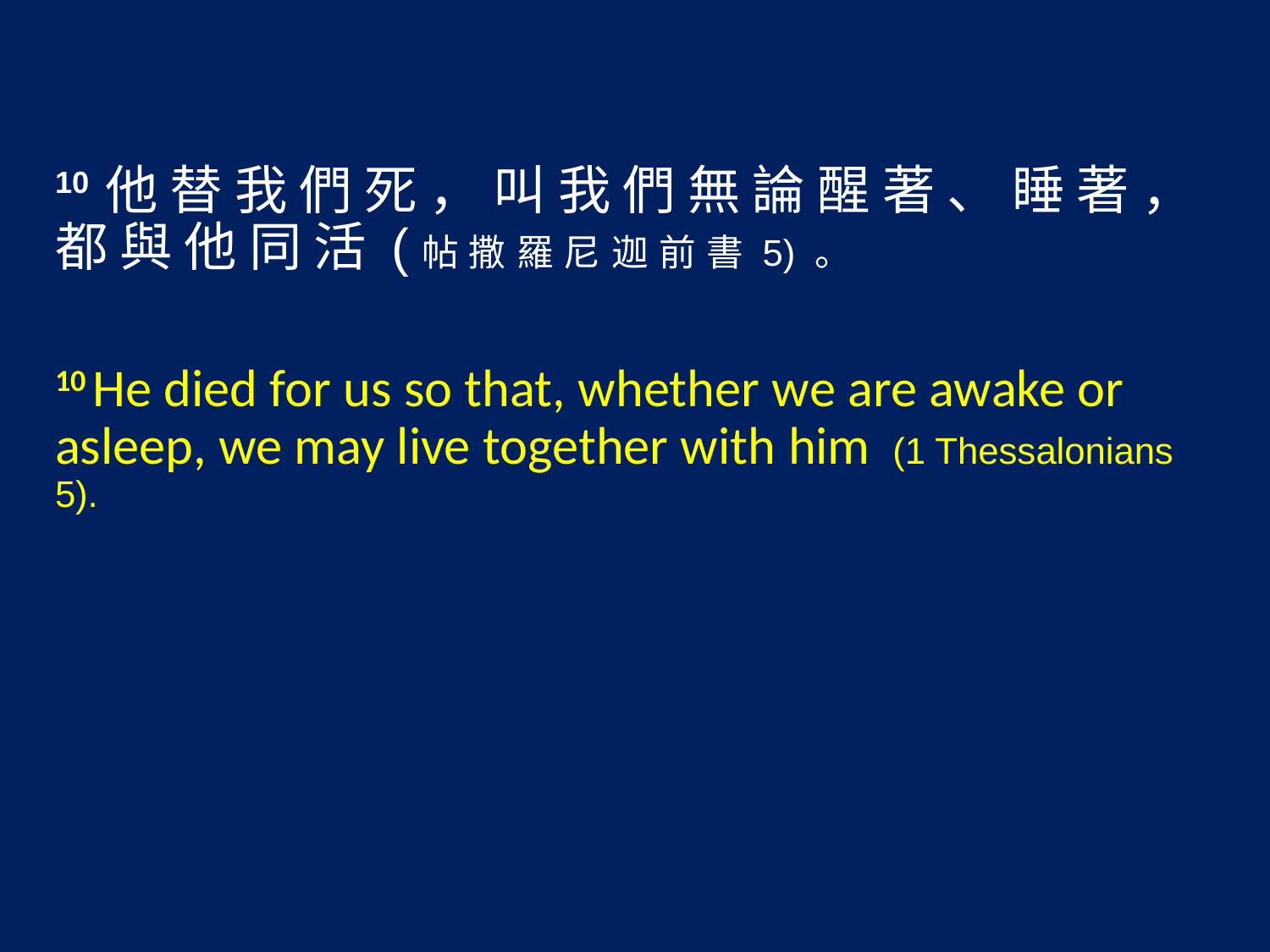

10 他 替 我 們 死 ， 叫 我 們 無 論 醒 著 、 睡 著 ， 都 與 他 同 活 (帖 撒 羅 尼 迦 前 書 5) 。

10 He died for us so that, whether we are awake or asleep, we may live together with him  (1 Thessalonians 5).